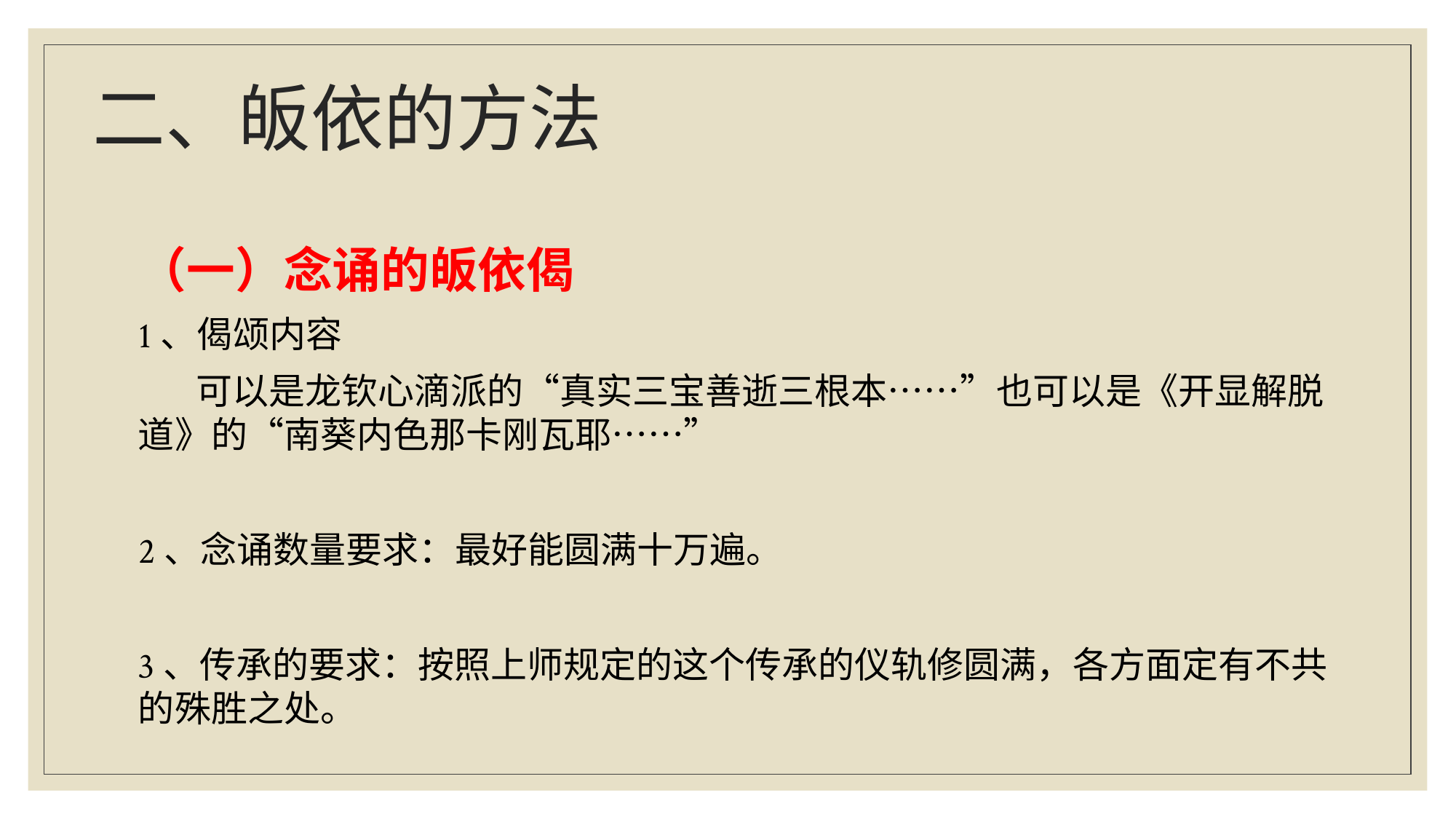

# 二、皈依的方法
（一）念诵的皈依偈
1、偈颂内容
      可以是龙钦心滴派的“真实三宝善逝三根本……”也可以是《开显解脱道》的“南葵内色那卡刚瓦耶……”

2、念诵数量要求：最好能圆满十万遍。

3、传承的要求：按照上师规定的这个传承的仪轨修圆满，各方面定有不共的殊胜之处。